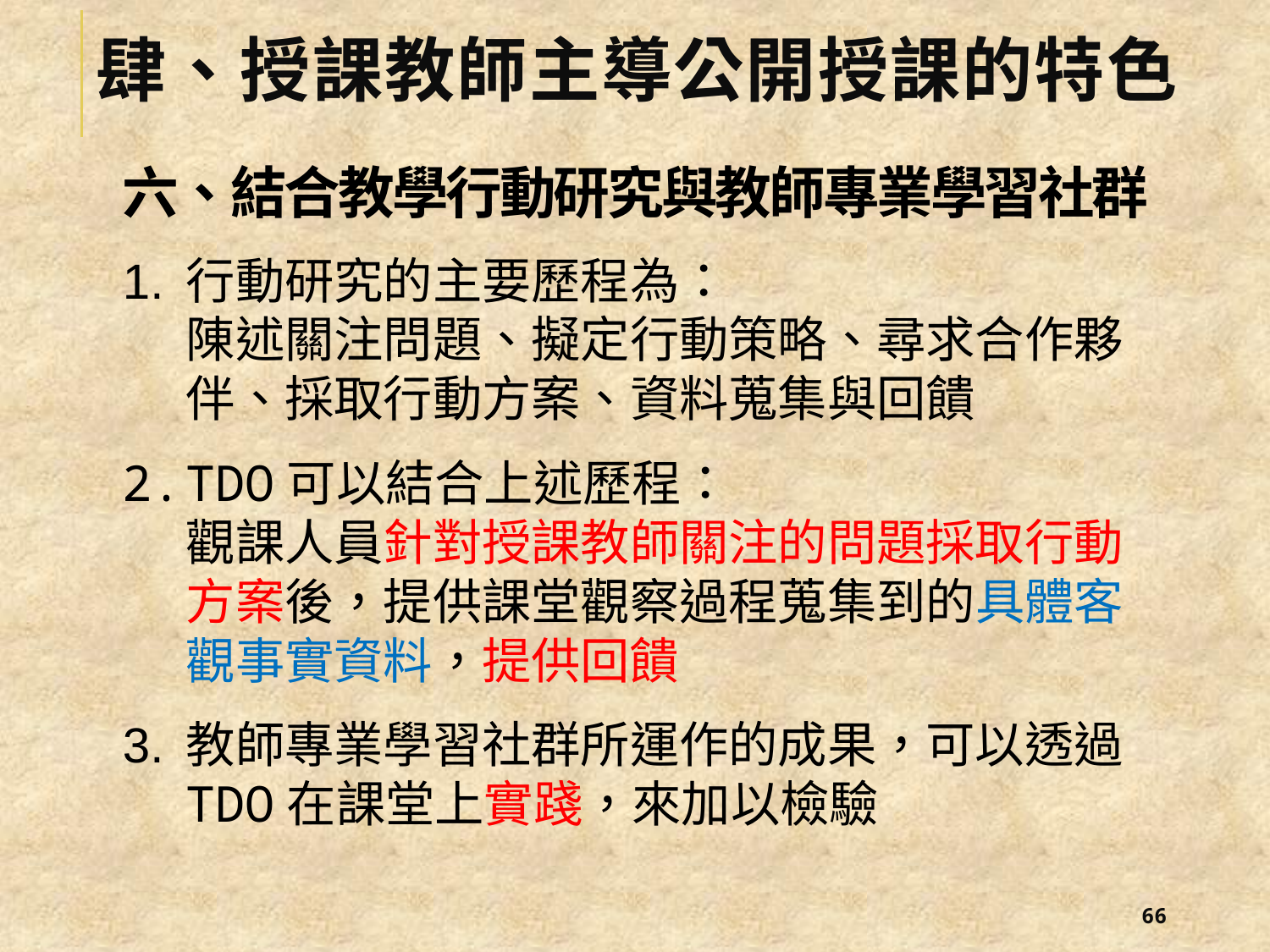

# 肆、授課教師主導公開授課的特色
六、結合教學行動研究與教師專業學習社群
行動研究的主要歷程為：
陳述關注問題、擬定行動策略、尋求合作夥伴、採取行動方案、資料蒐集與回饋
TDO可以結合上述歷程：
觀課人員針對授課教師關注的問題採取行動方案後，提供課堂觀察過程蒐集到的具體客觀事實資料，提供回饋
教師專業學習社群所運作的成果，可以透過TDO在課堂上實踐，來加以檢驗
66